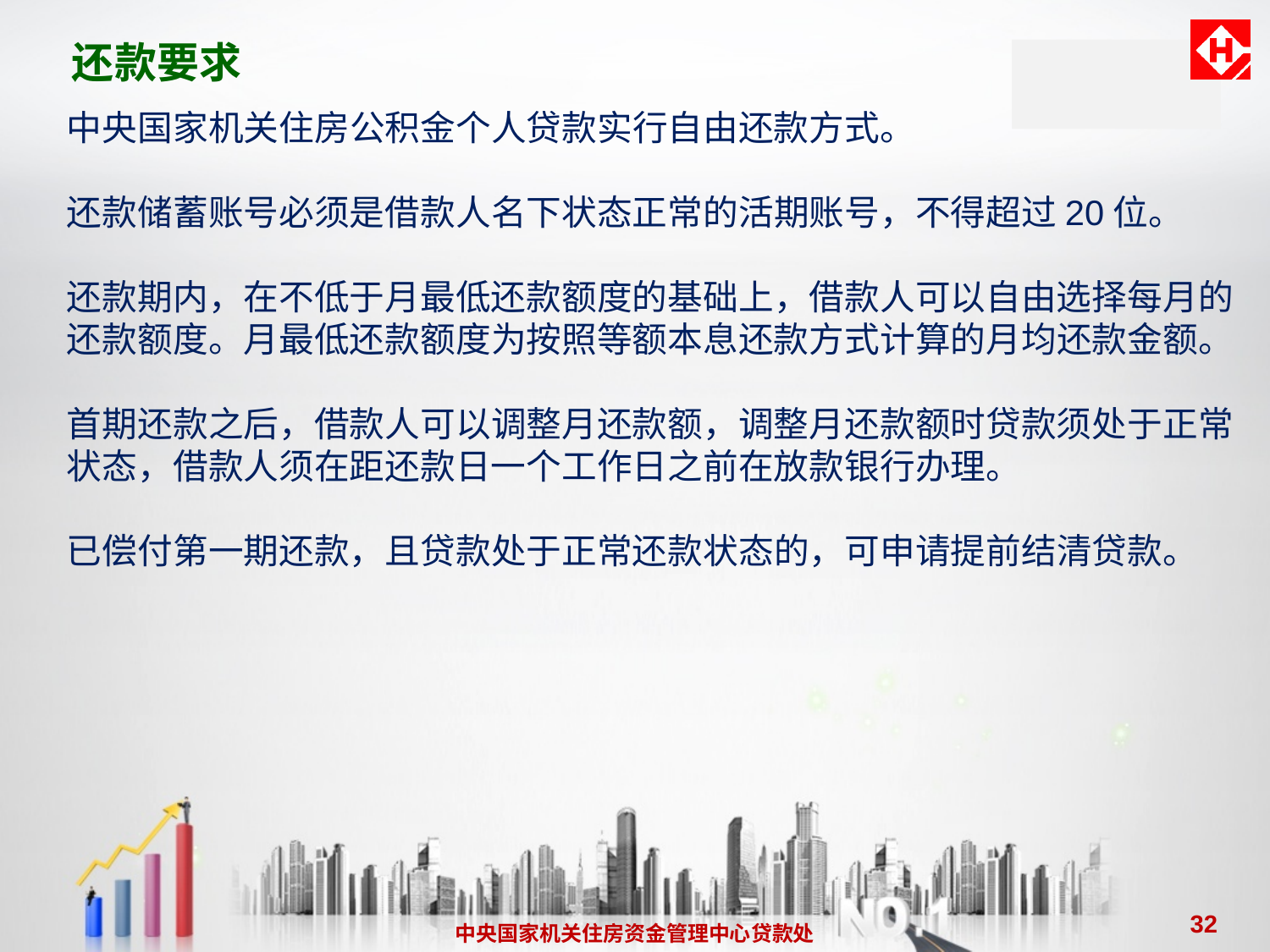

还款要求
中央国家机关住房公积金个人贷款实行自由还款方式。

还款储蓄账号必须是借款人名下状态正常的活期账号，不得超过20位。

还款期内，在不低于月最低还款额度的基础上，借款人可以自由选择每月的
还款额度。月最低还款额度为按照等额本息还款方式计算的月均还款金额。

首期还款之后，借款人可以调整月还款额，调整月还款额时贷款须处于正常
状态，借款人须在距还款日一个工作日之前在放款银行办理。

已偿付第一期还款，且贷款处于正常还款状态的，可申请提前结清贷款。

32
中央国家机关住房资金管理中心贷款处